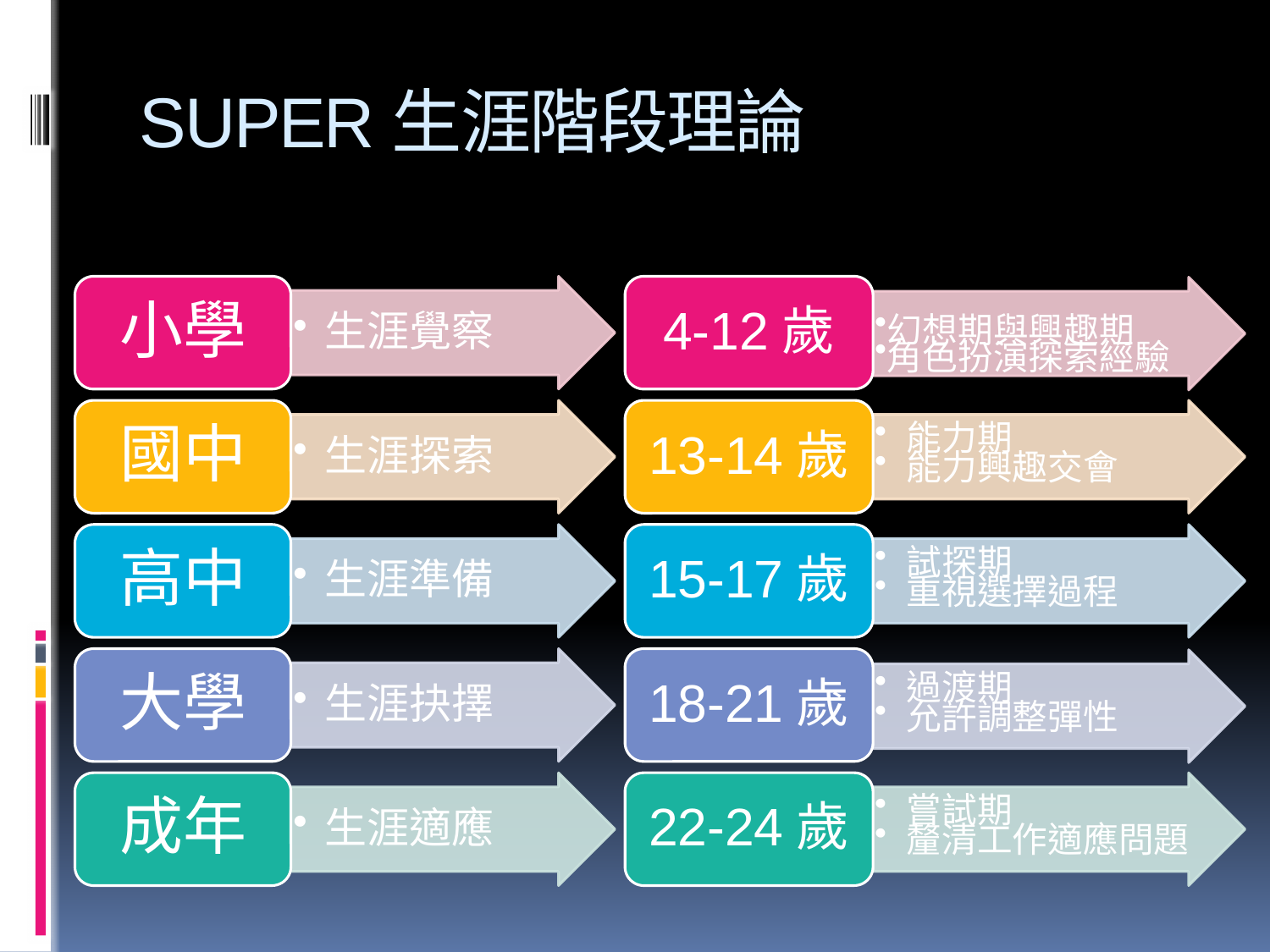

# SUPER生涯階段理論
生涯覺察
小學
生涯探索
國中
生涯準備
高中
生涯抉擇
大學
生涯適應
成年
幻想期與興趣期
角色扮演探索經驗
4-12歲
能力期
能力興趣交會
13-14歲
試探期
重視選擇過程
15-17歲
過渡期
允許調整彈性
18-21歲
嘗試期
釐清工作適應問題
22-24歲